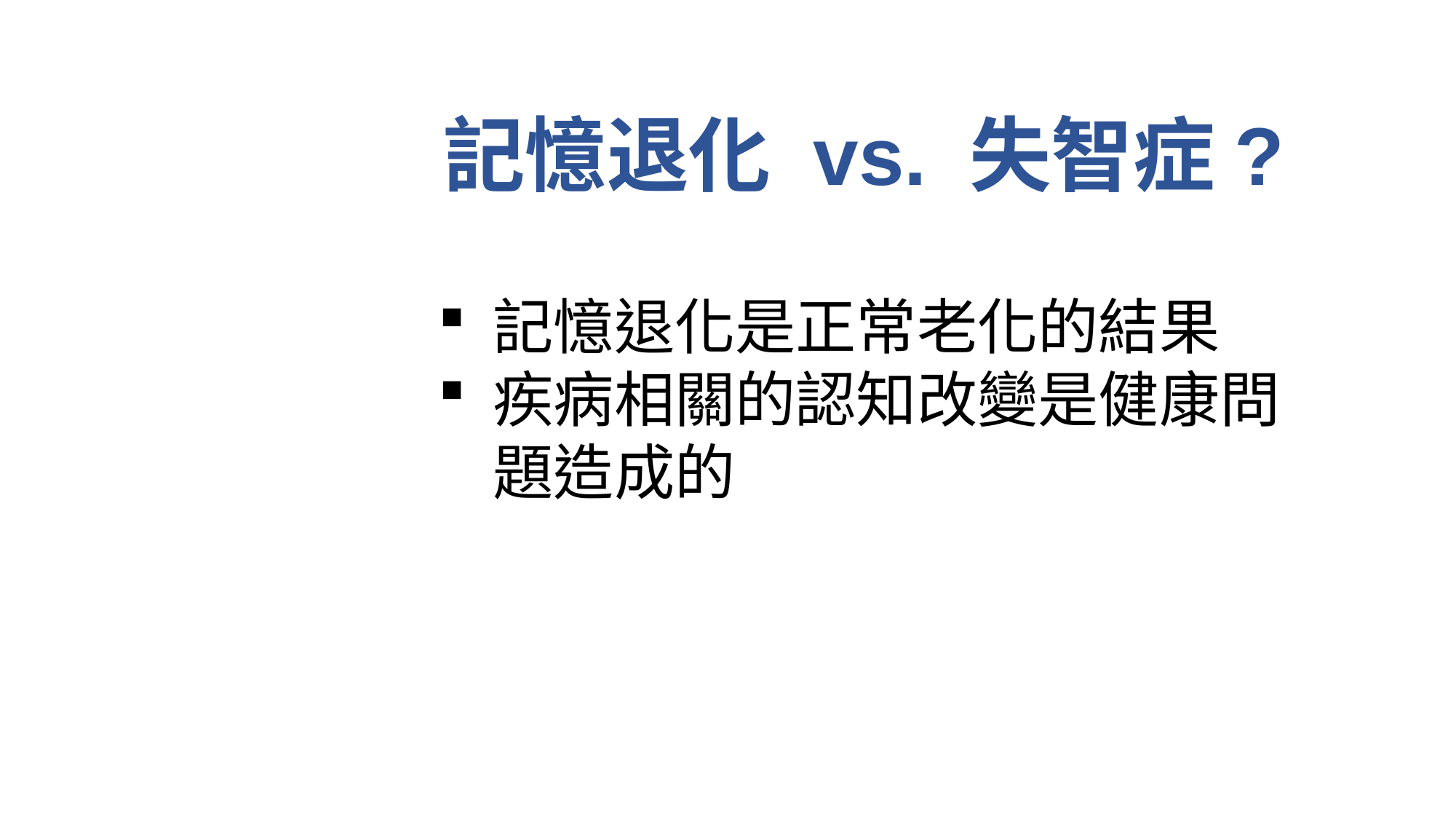

# 記憶退化 vs. 失智症?
記憶退化是正常老化的結果
疾病相關的認知改變是健康問題造成的